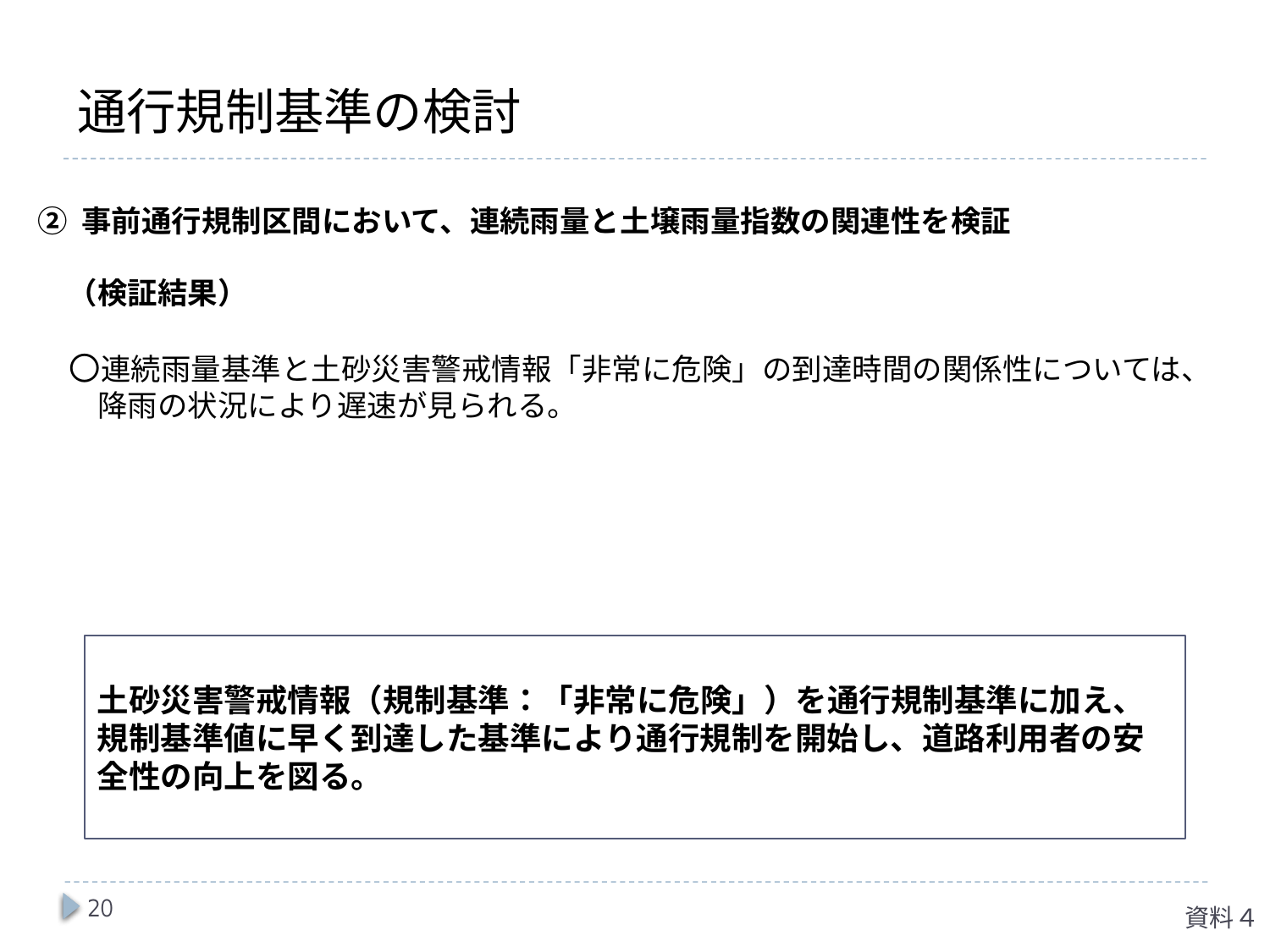

通行規制基準の検討
② 事前通行規制区間において、連続雨量と土壌雨量指数の関連性を検証

　（検証結果）
　〇連続雨量基準と土砂災害警戒情報「非常に危険」の到達時間の関係性については、
　　降雨の状況により遅速が見られる。

土砂災害警戒情報（規制基準：「非常に危険」）を通行規制基準に加え、規制基準値に早く到達した基準により通行規制を開始し、道路利用者の安全性の向上を図る。

20
資料４